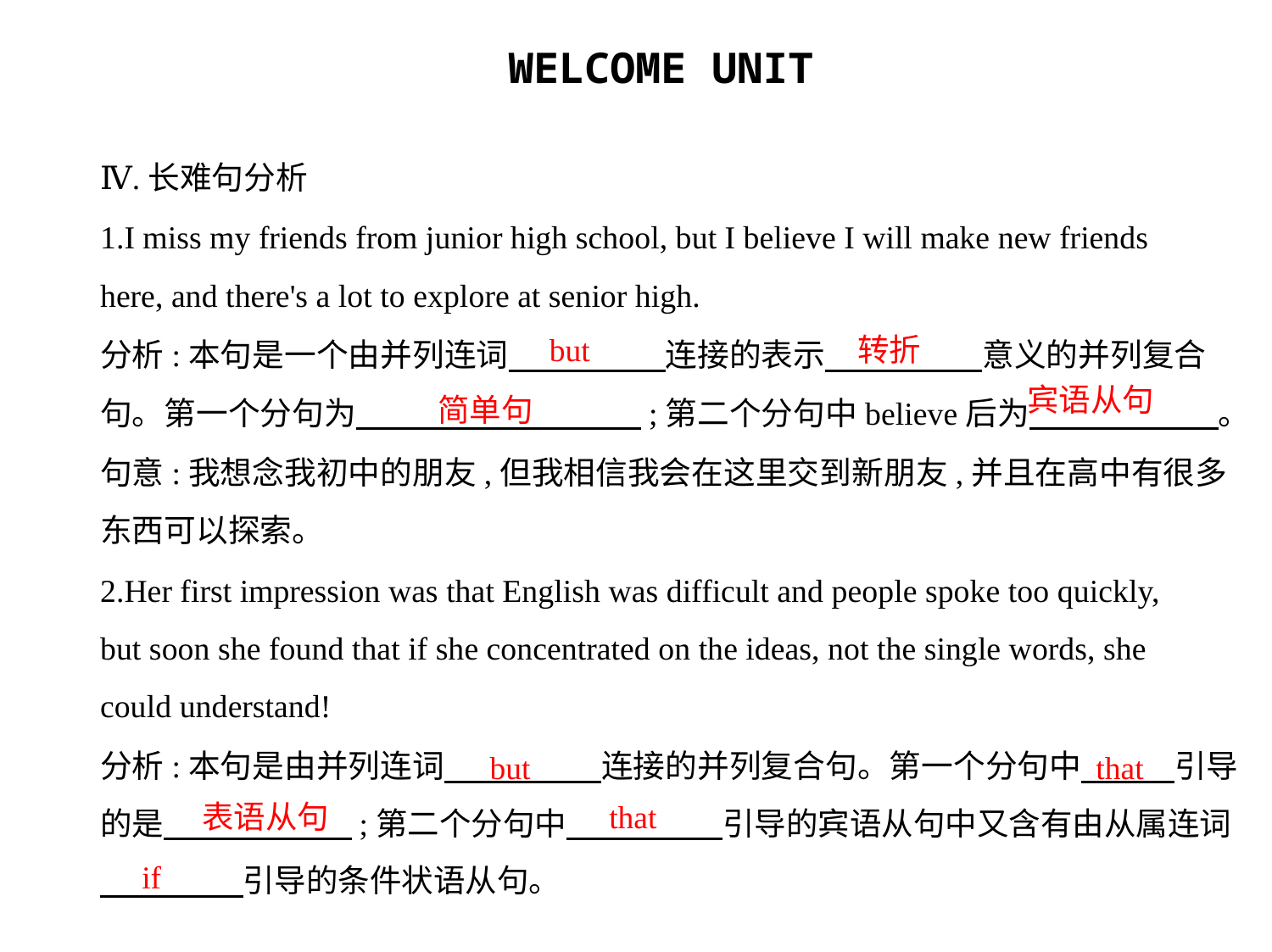

Ⅳ.长难句分析
1.I miss my friends from junior high school, but I believe I will make new friends
here, and there's a lot to explore at senior high.
分析:本句是一个由并列连词　　　　    连接的表示　　　　    意义的并列复合
句。第一个分句为　　　　　　　　    ;第二个分句中believe后为　　　　　    。
句意:我想念我初中的朋友,但我相信我会在这里交到新朋友,并且在高中有很多
东西可以探索。
2.Her first impression was that English was difficult and people spoke too quickly,
but soon she found that if she concentrated on the ideas, not the single words, she
could understand!
分析:本句是由并列连词　　　　    连接的并列复合句。第一个分句中　　    引导的是　　　　　    ;第二个分句中　　　　    引导的宾语从句中又含有由从属连词　　           引导的条件状语从句。

but
转折
宾语从句
简单句
but
that
表语从句
that
if